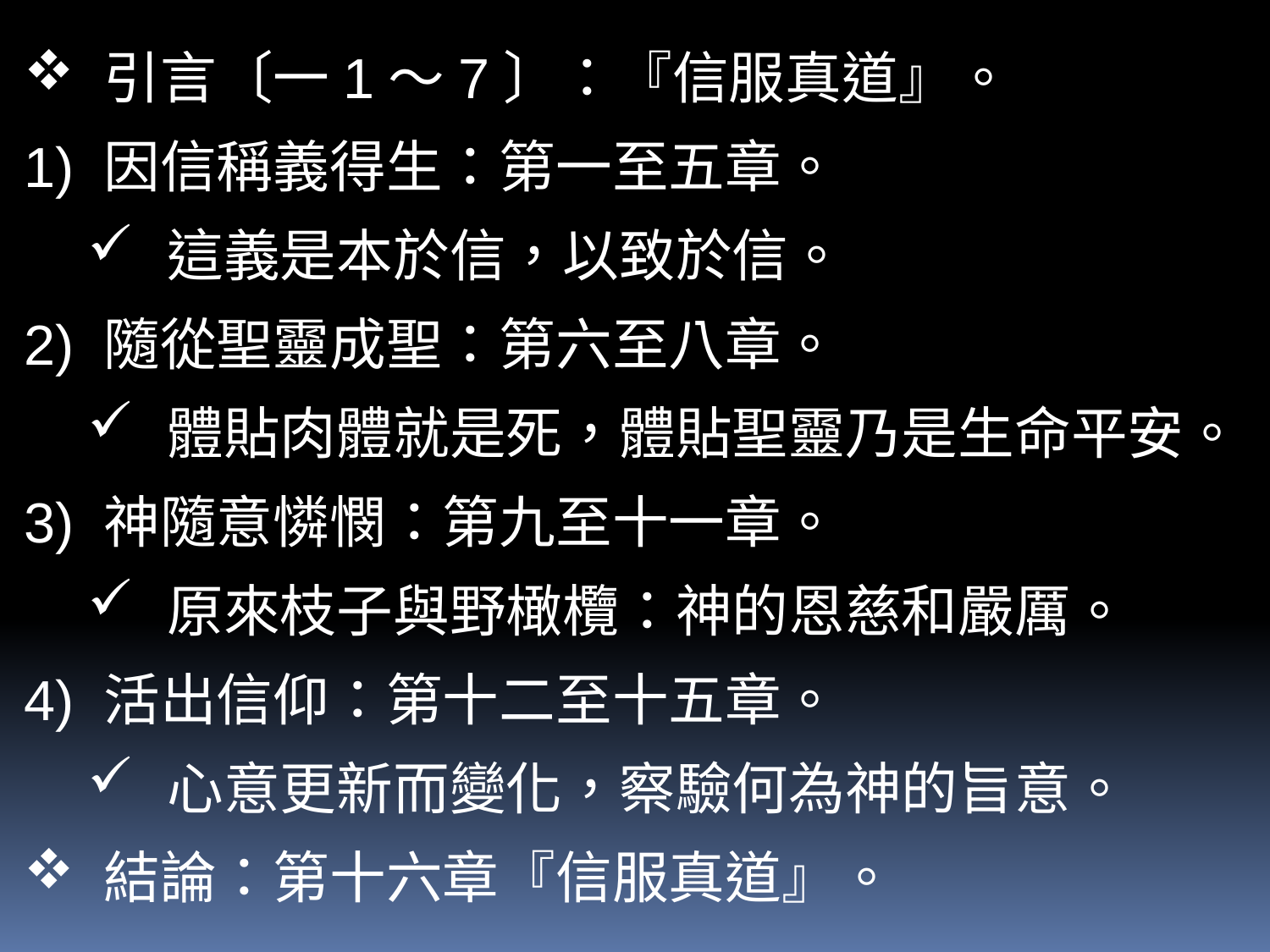

引言〔一1～7〕：『信服真道』。
因信稱義得生：第一至五章。
這義是本於信，以致於信。
隨從聖靈成聖：第六至八章。
體貼肉體就是死，體貼聖靈乃是生命平安。
神隨意憐憫：第九至十一章。
原來枝子與野橄欖：神的恩慈和嚴厲。
活出信仰：第十二至十五章。
心意更新而變化，察驗何為神的旨意。
結論：第十六章『信服真道』。